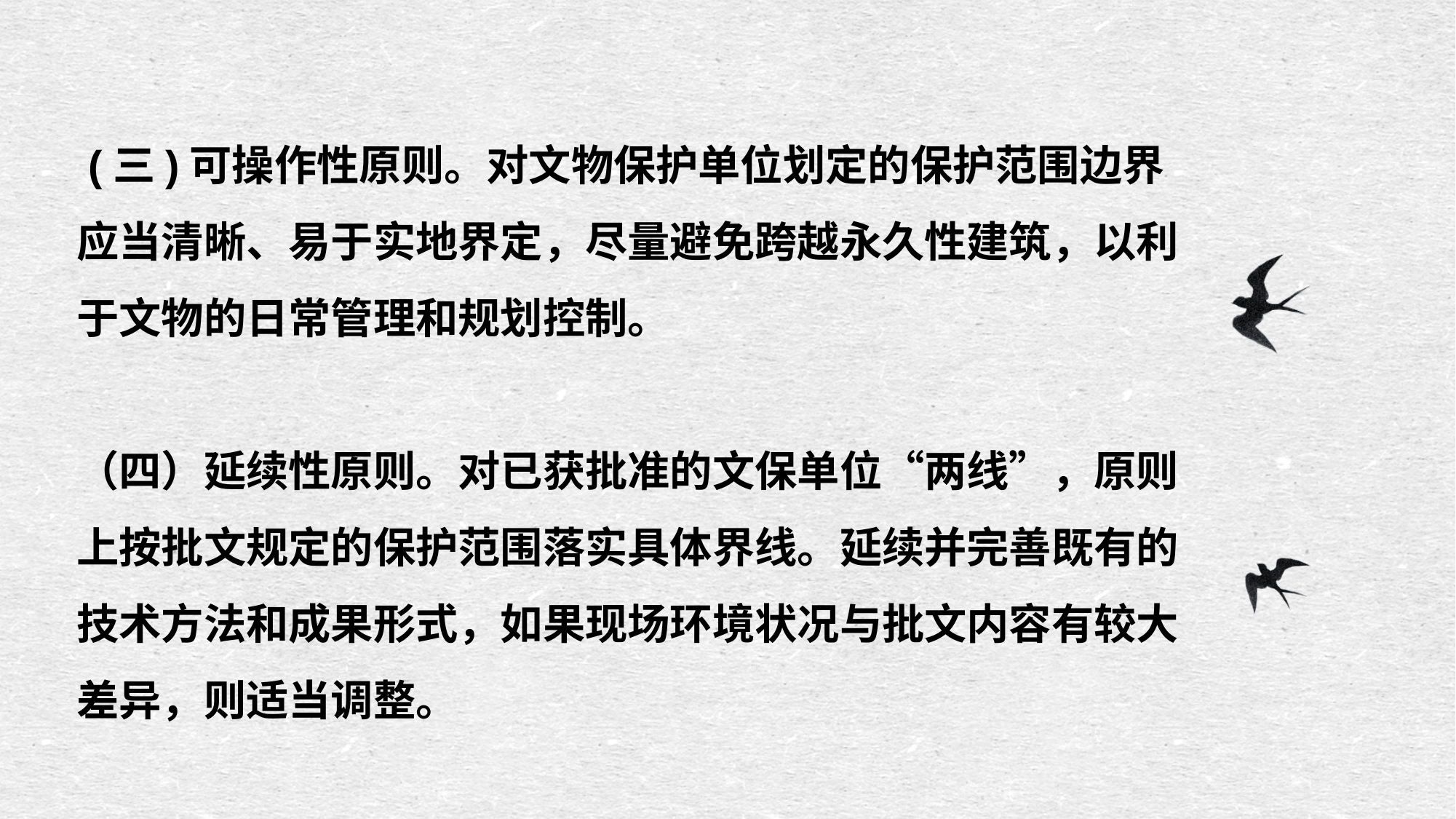

(三)可操作性原则。对文物保护单位划定的保护范围边界应当清晰、易于实地界定，尽量避免跨越永久性建筑，以利于文物的日常管理和规划控制。

（四）延续性原则。对已获批准的文保单位“两线”，原则上按批文规定的保护范围落实具体界线。延续并完善既有的技术方法和成果形式，如果现场环境状况与批文内容有较大差异，则适当调整。